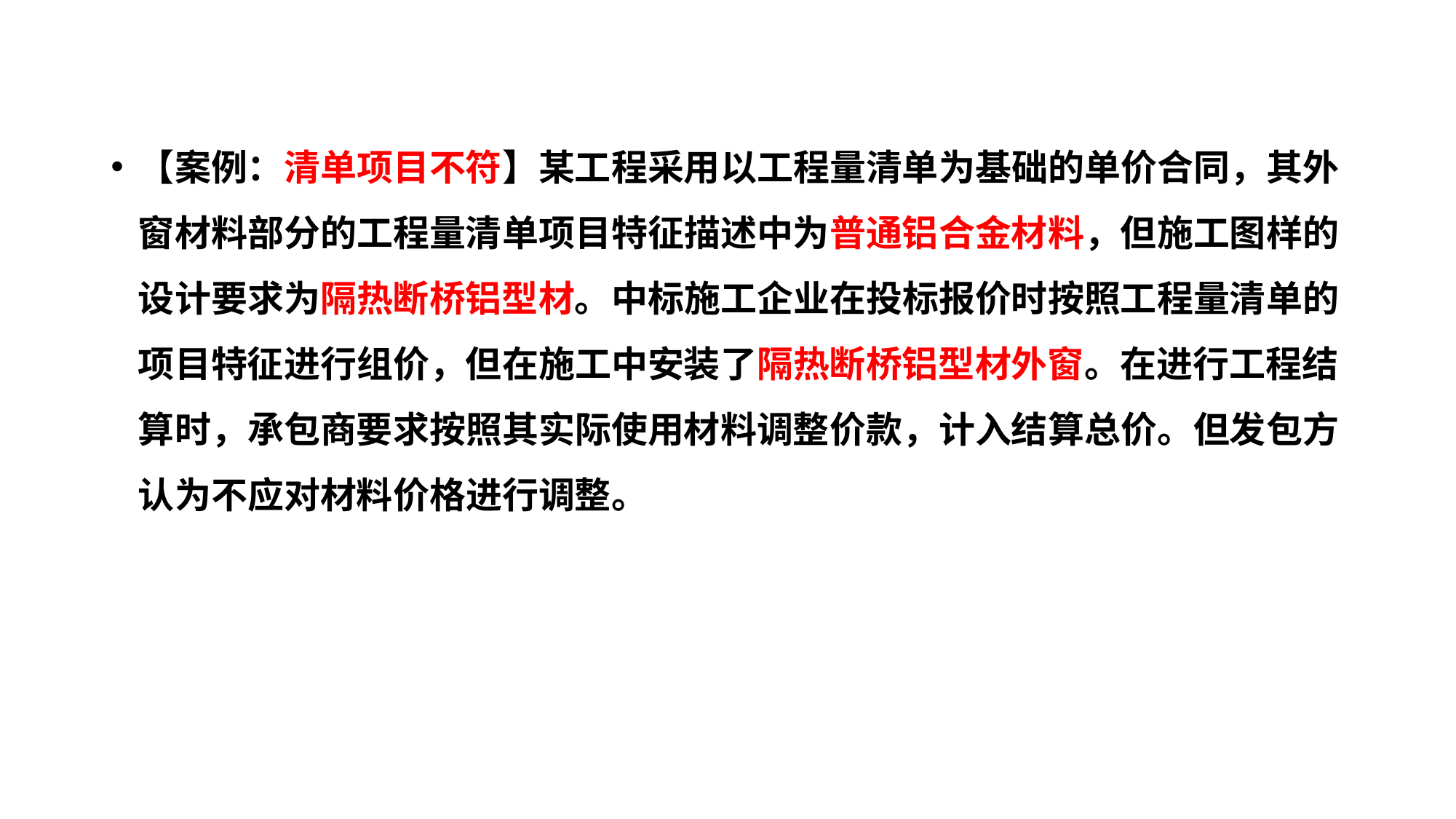

【案例：清单项目不符】某工程采用以工程量清单为基础的单价合同，其外窗材料部分的工程量清单项目特征描述中为普通铝合金材料，但施工图样的设计要求为隔热断桥铝型材。中标施工企业在投标报价时按照工程量清单的项目特征进行组价，但在施工中安装了隔热断桥铝型材外窗。在进行工程结算时，承包商要求按照其实际使用材料调整价款，计入结算总价。但发包方认为不应对材料价格进行调整。